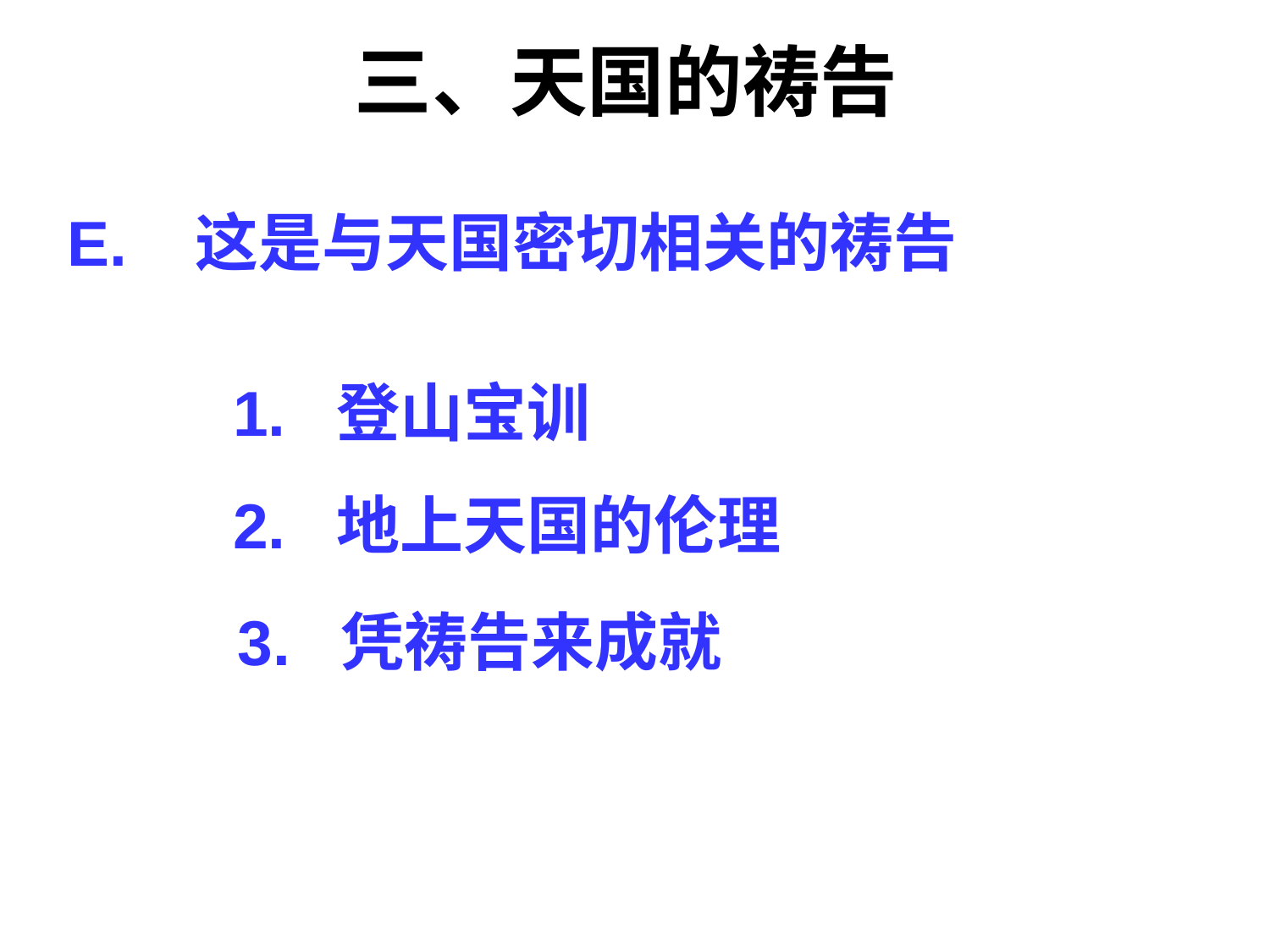

# 三、天国的祷告
E.   这是与天国密切相关的祷告
1.  登山宝训
2.  地上天国的伦理
3.  凭祷告来成就